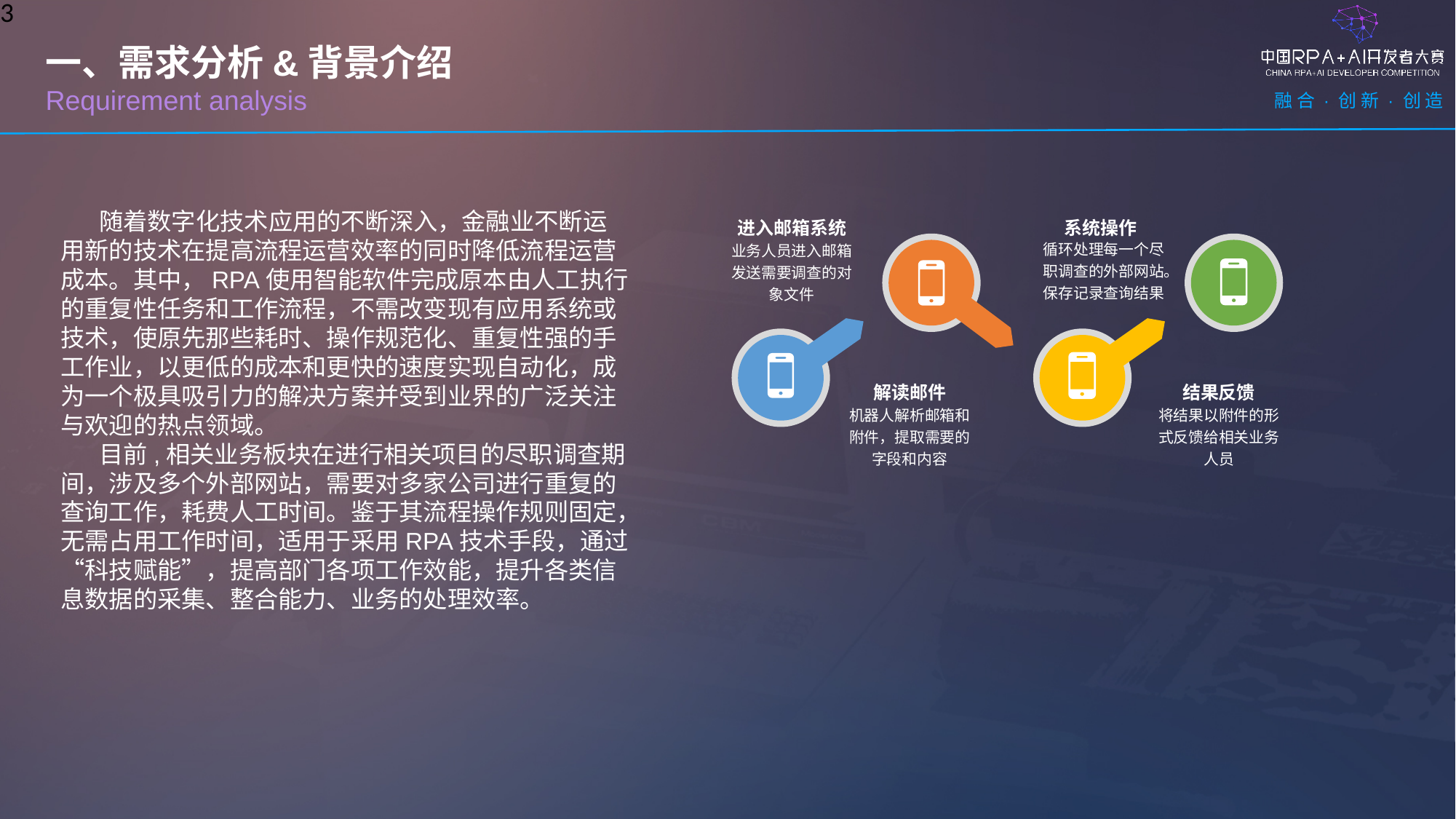

3
一、需求分析&背景介绍
Requirement analysis
      随着数字化技术应用的不断深入，金融业不断运用新的技术在提高流程运营效率的同时降低流程运营成本。其中，RPA使用智能软件完成原本由人工执行的重复性任务和工作流程，不需改变现有应用系统或技术，使原先那些耗时、操作规范化、重复性强的手工作业，以更低的成本和更快的速度实现自动化，成为一个极具吸引力的解决方案并受到业界的广泛关注与欢迎的热点领域。
      目前,相关业务板块在进行相关项目的尽职调查期间，涉及多个外部网站，需要对多家公司进行重复的查询工作，耗费人工时间。鉴于其流程操作规则固定，无需占用工作时间，适用于采用RPA技术手段，通过“科技赋能”，提高部门各项工作效能，提升各类信息数据的采集、整合能力、业务的处理效率。
进入邮箱系统
业务人员进入邮箱发送需要调查的对象文件
系统操作
循环处理每一个尽职调查的外部网站。保存记录查询结果

解读邮件
结果反馈
机器人解析邮箱和附件，提取需要的字段和内容
将结果以附件的形式反馈给相关业务人员